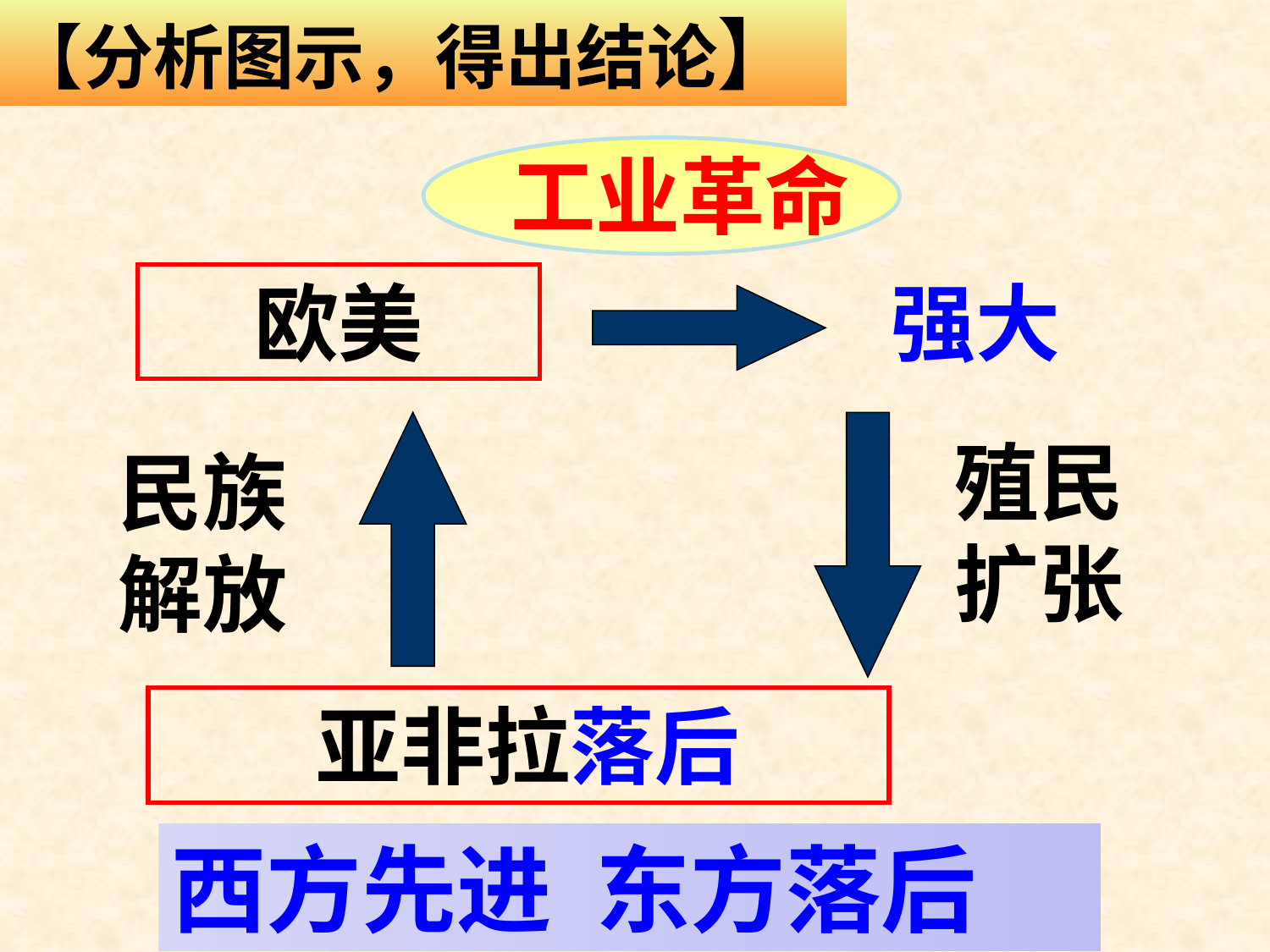

【分析图示，得出结论】

 工业革命
欧美
强大

殖民扩张
民族解放

 亚非拉落后

西方先进  东方落后